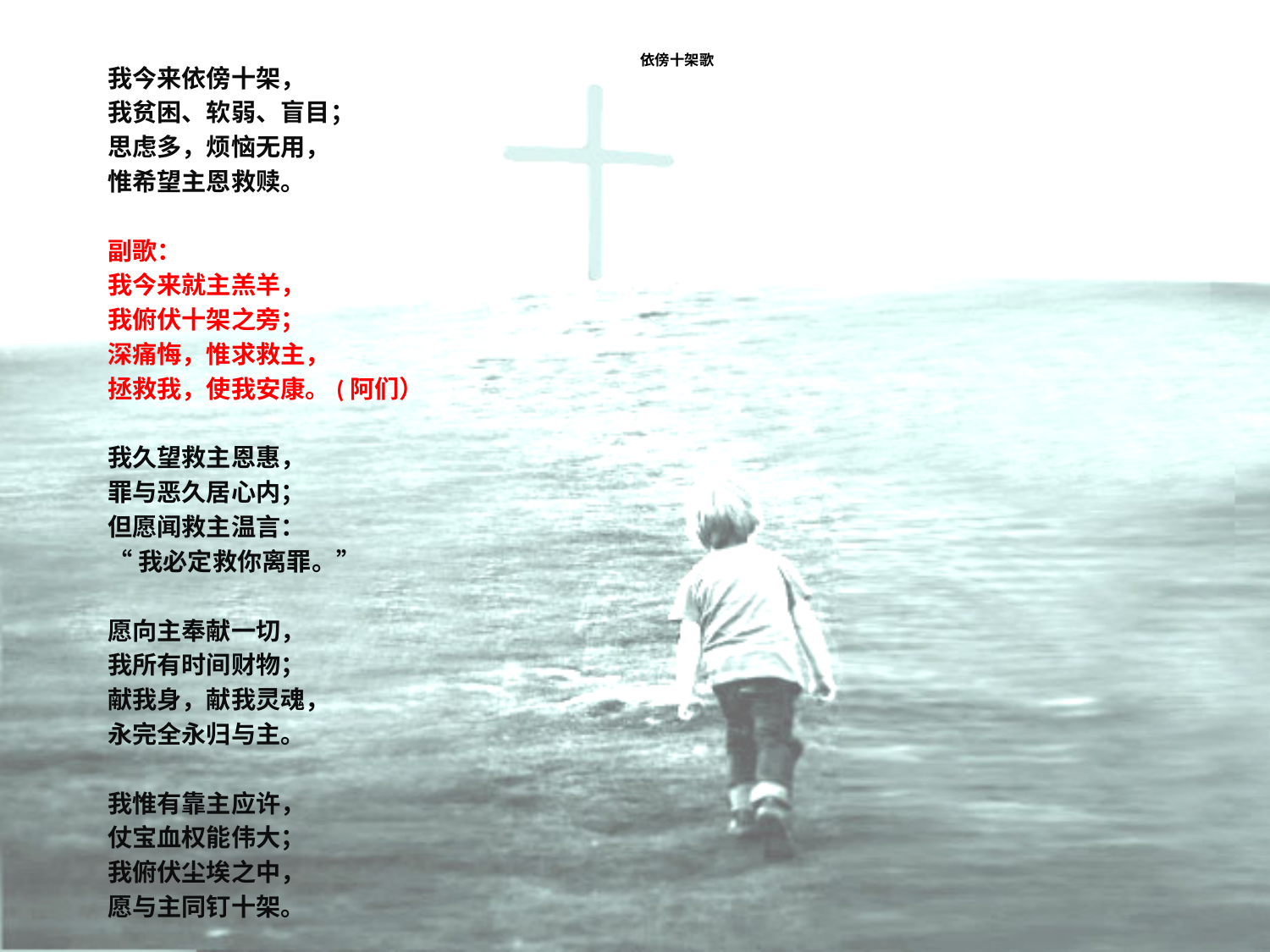

# 依傍十架歌
我今来依傍十架，
我贫困、软弱、盲目；
思虑多，烦恼无用，
惟希望主恩救赎。

副歌：
我今来就主羔羊，
我俯伏十架之旁；
深痛悔，惟求救主，
拯救我，使我安康。(阿们）

我久望救主恩惠，
罪与恶久居心内；
但愿闻救主温言：
“我必定救你离罪。”

愿向主奉献一切，
我所有时间财物；
献我身，献我灵魂，
永完全永归与主。

我惟有靠主应许，
仗宝血权能伟大；
我俯伏尘埃之中，
愿与主同钉十架。